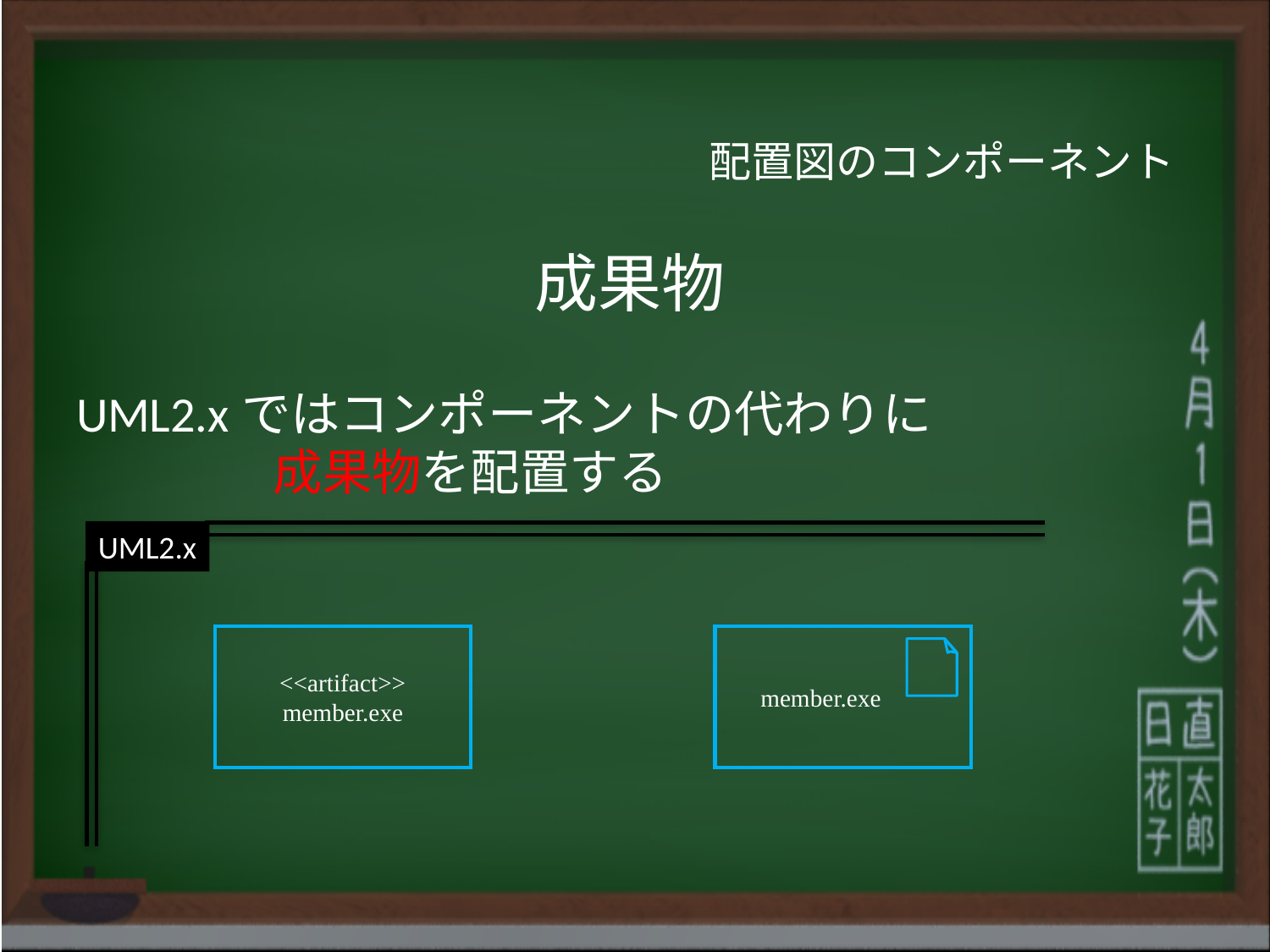

配置図のコンポーネント
成果物
UML2.xではコンポーネントの代わりに　　　　　　　　　成果物を配置する
UML2.x

<<artifact>>
member.exe
member.exe